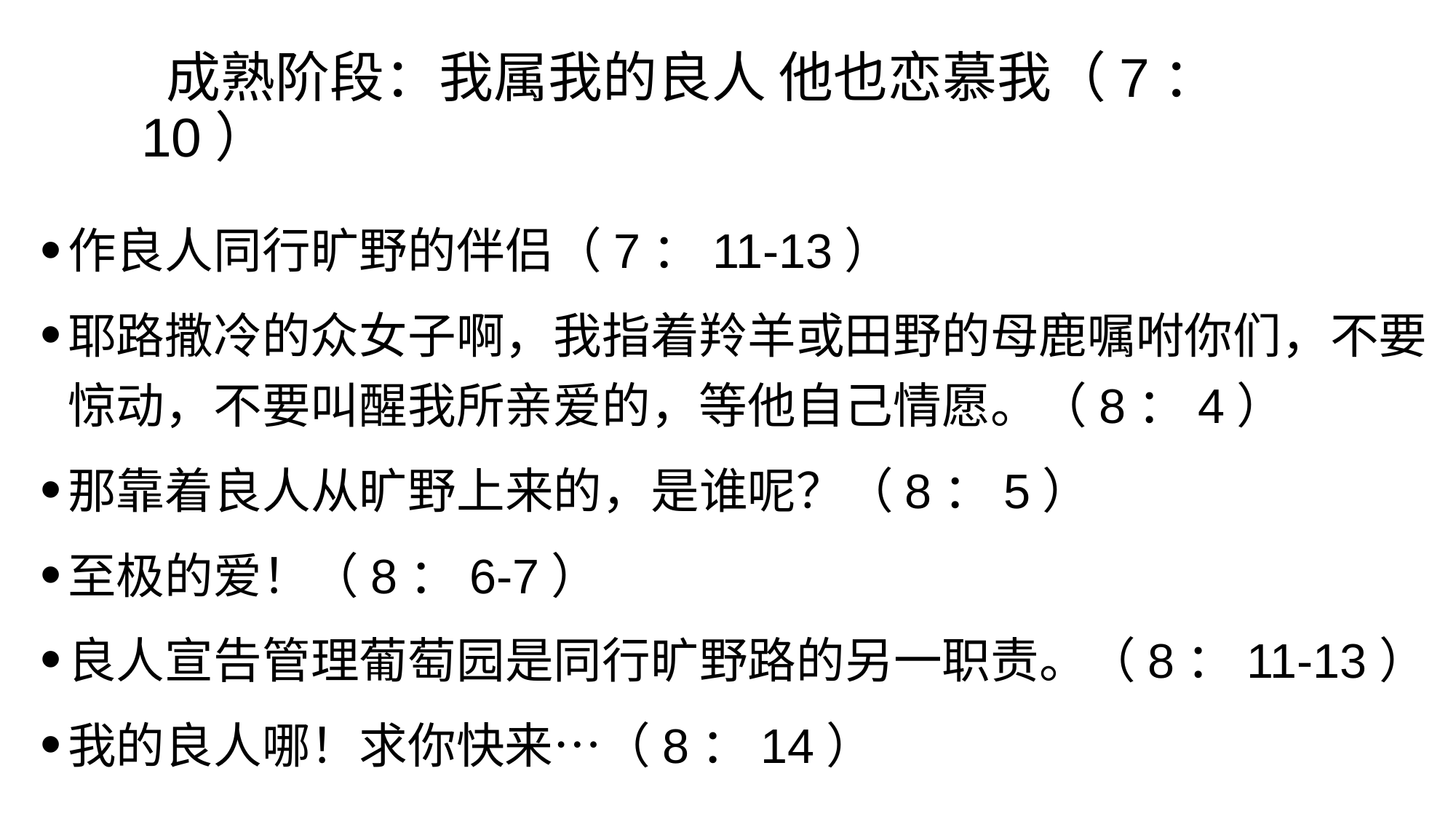

# 成熟阶段：我属我的良人 他也恋慕我（7：10）
作良人同行旷野的伴侣（7：11-13）
耶路撒冷的众女子啊，我指着羚羊或田野的母鹿嘱咐你们，不要惊动，不要叫醒我所亲爱的，等他自己情愿。（8：4）
那靠着良人从旷野上来的，是谁呢？（8：5）
至极的爱！（8：6-7）
良人宣告管理葡萄园是同行旷野路的另一职责。（8：11-13）
我的良人哪！求你快来…（8：14）